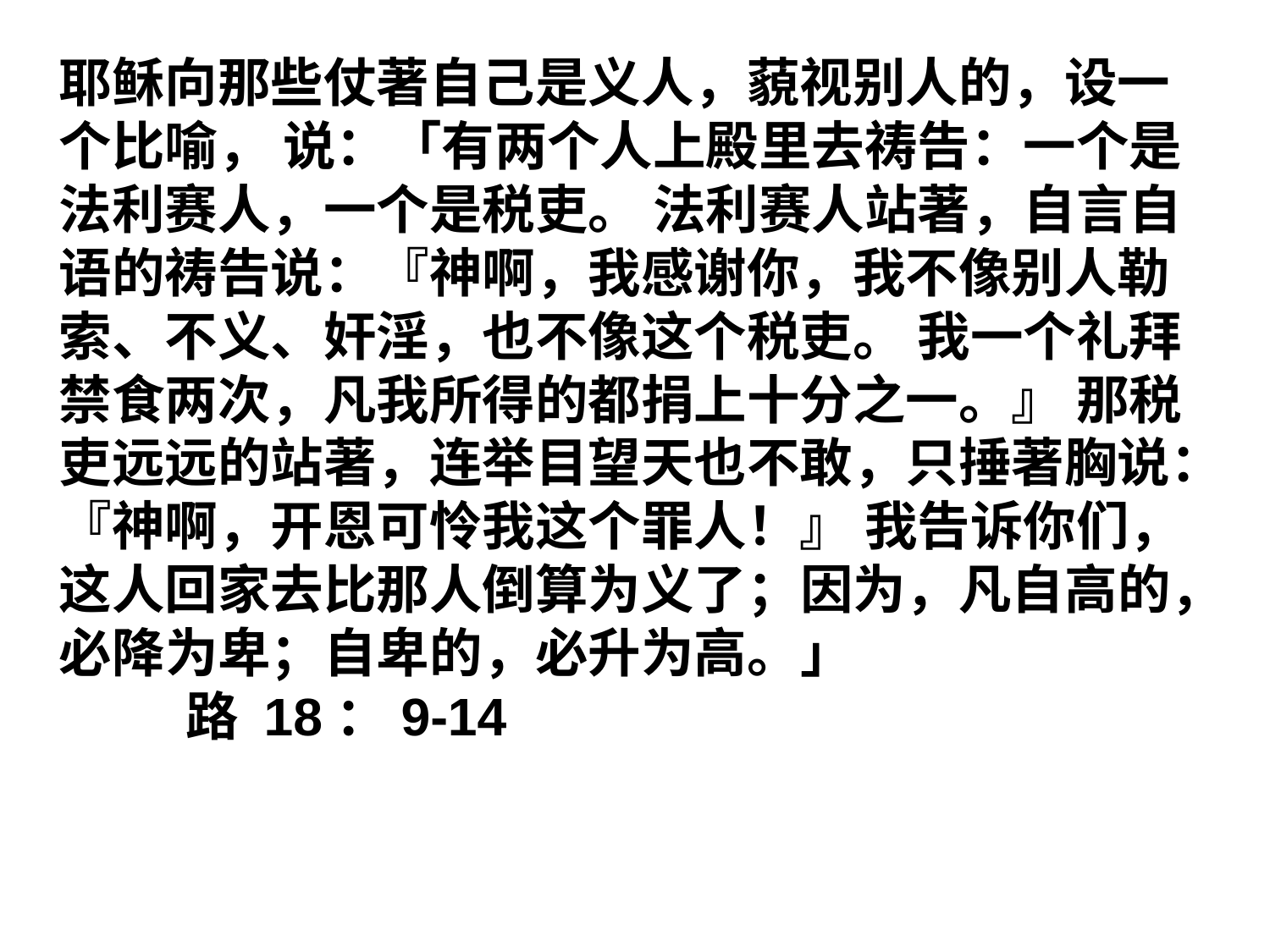

耶稣向那些仗著自己是义人，藐视别人的，设一个比喻， 说：「有两个人上殿里去祷告：一个是法利赛人，一个是税吏。 法利赛人站著，自言自语的祷告说：『神啊，我感谢你，我不像别人勒索、不义、奸淫，也不像这个税吏。 我一个礼拜禁食两次，凡我所得的都捐上十分之一。』 那税吏远远的站著，连举目望天也不敢，只捶著胸说：『神啊，开恩可怜我这个罪人！』 我告诉你们，这人回家去比那人倒算为义了；因为，凡自高的，必降为卑；自卑的，必升为高。」 			路 18：9-14